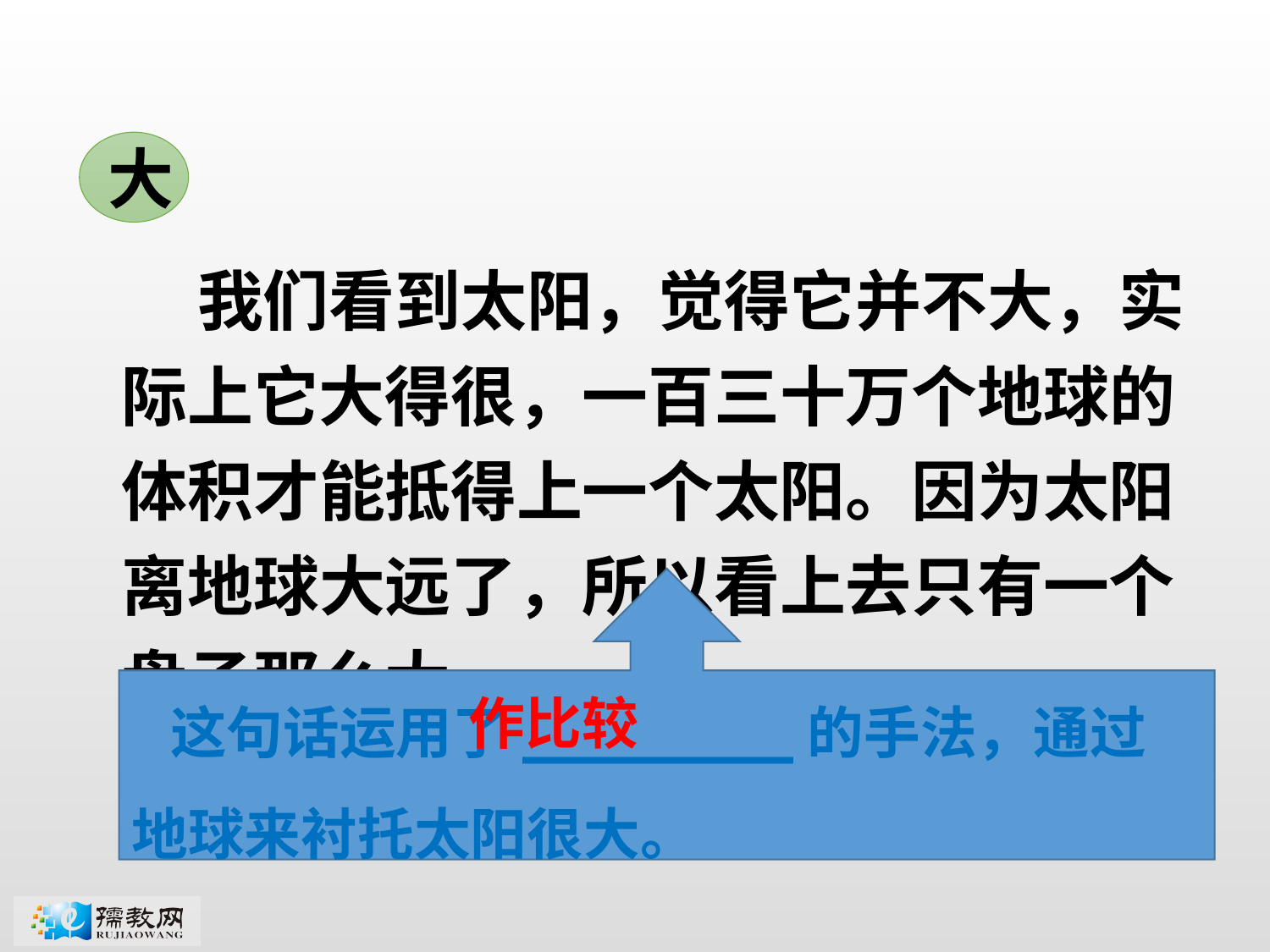

大
    我们看到太阳，觉得它并不大，实际上它大得很，一百三十万个地球的体积才能抵得上一个太阳。因为太阳离地球大远了，所以看上去只有一个盘子那么大。
   这句话运用了________的手法，通过地球来衬托太阳很大。
作比较